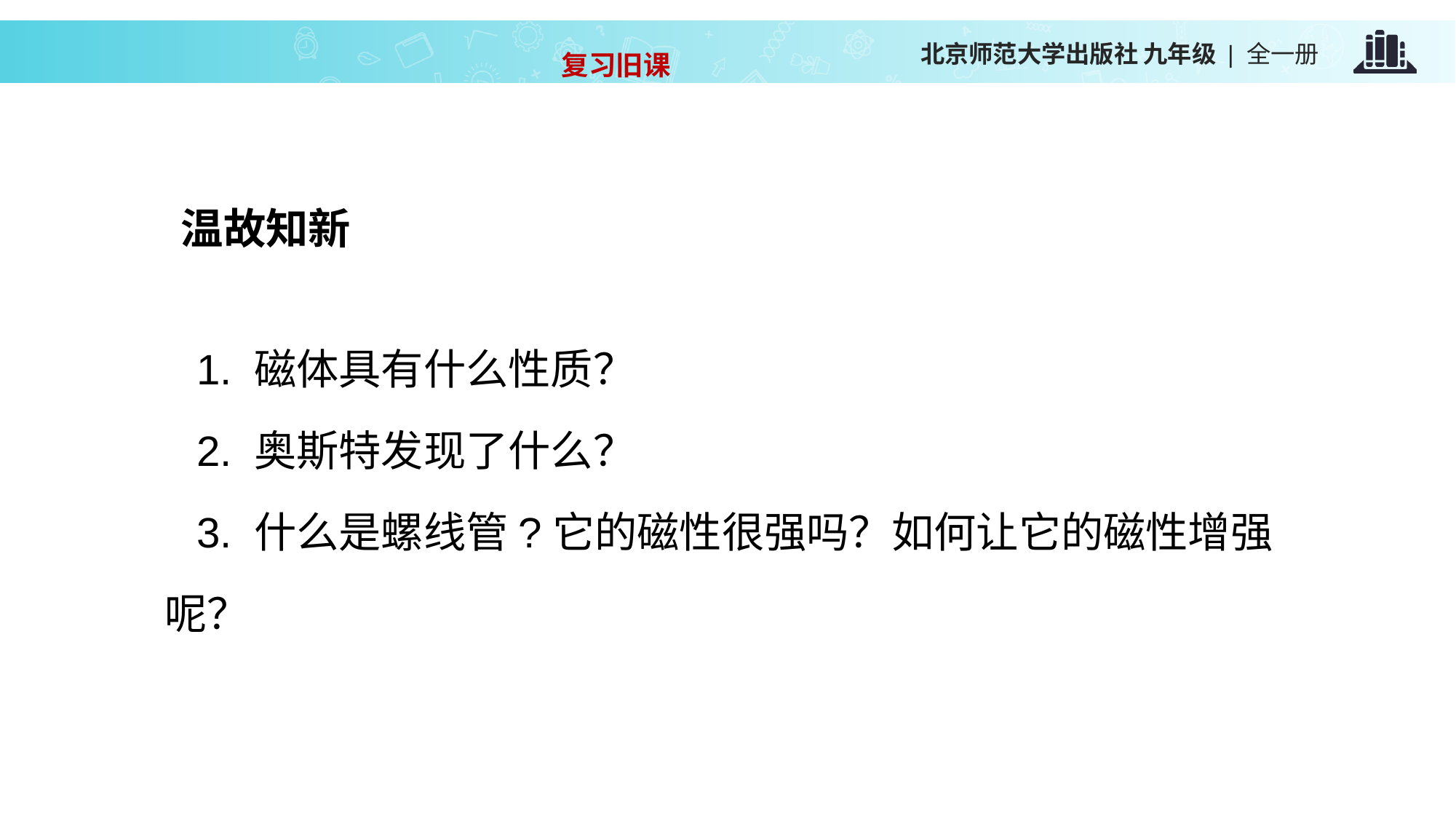

复习旧课
温故知新
1. 磁体具有什么性质？
2. 奥斯特发现了什么？
3. 什么是螺线管?它的磁性很强吗？如何让它的磁性增强呢？